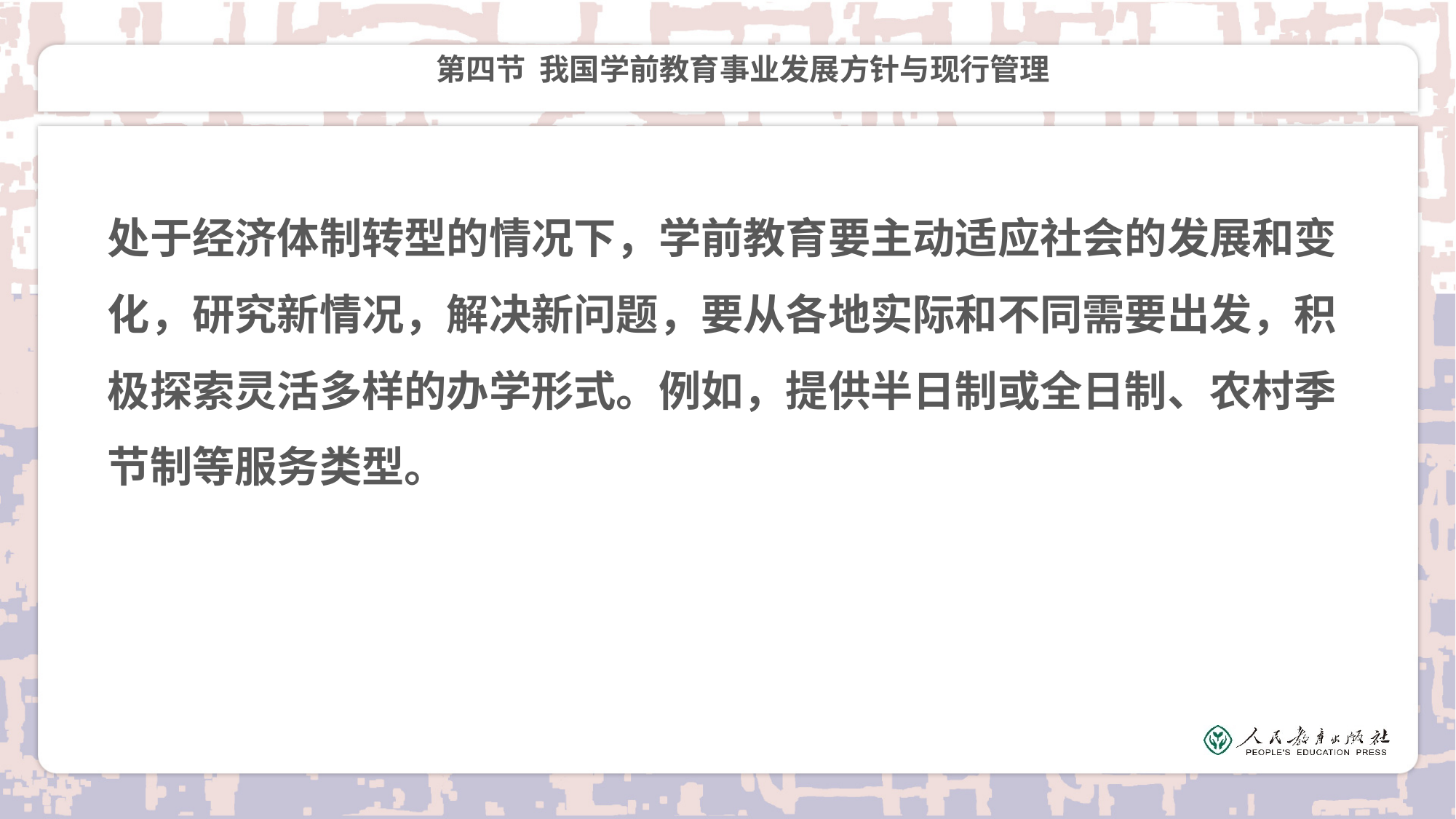

# 第四节  我国学前教育事业发展方针与现行管理
处于经济体制转型的情况下，学前教育要主动适应社会的发展和变化，研究新情况，解决新问题，要从各地实际和不同需要出发，积极探索灵活多样的办学形式。例如，提供半日制或全日制、农村季节制等服务类型。